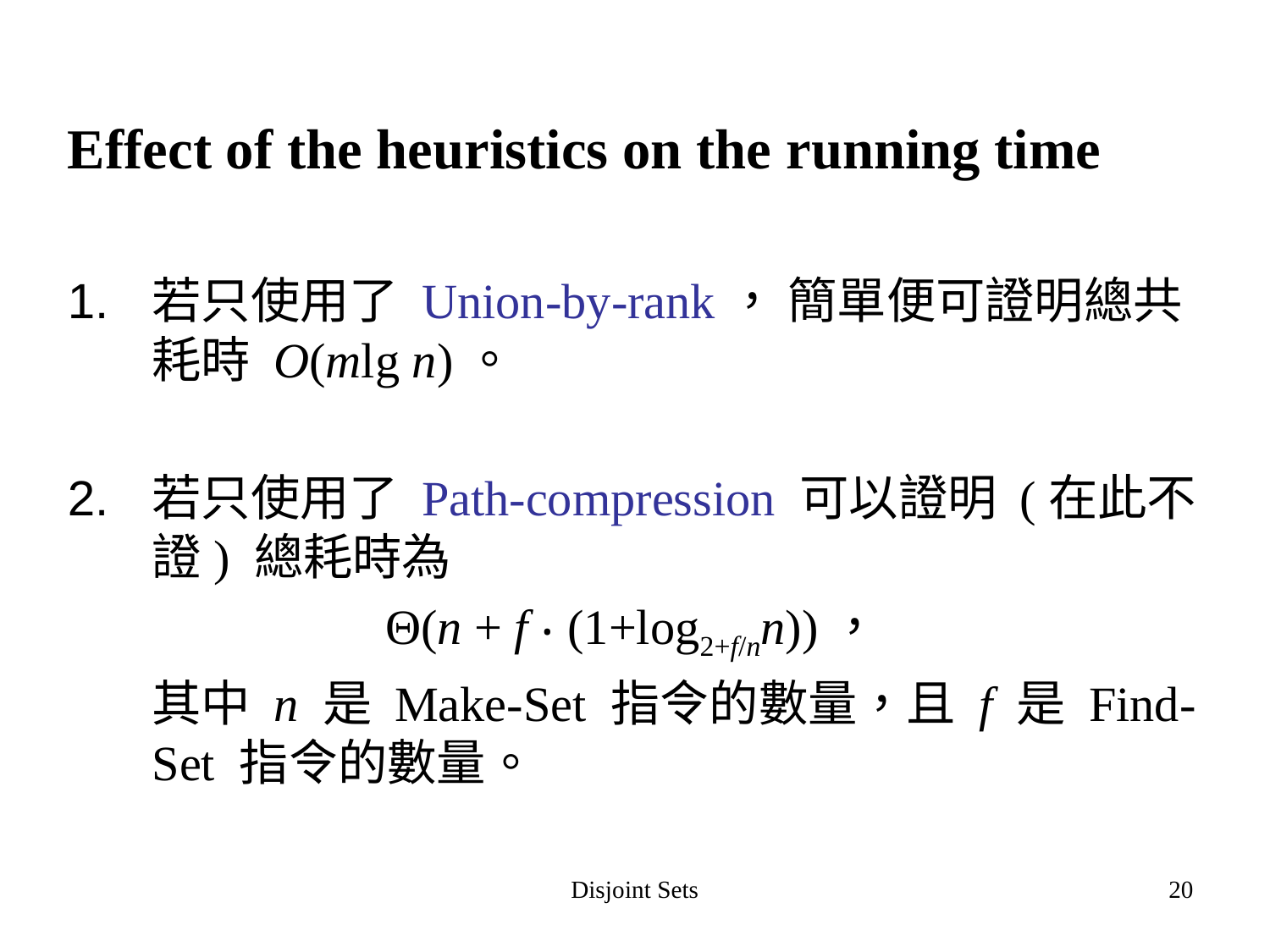

Effect of the heuristics on the running time

若只使用了 Union-by-rank， 簡單便可證明總共耗時 O(mlg n)。

若只使用了 Path-compression 可以證明 (在此不證) 總耗時為
	                   Θ(n + f ‧ (1+log2+f/nn))，
	其中 n 是 Make-Set 指令的數量，且 f 是 Find-Set 指令的數量。
Disjoint Sets
20